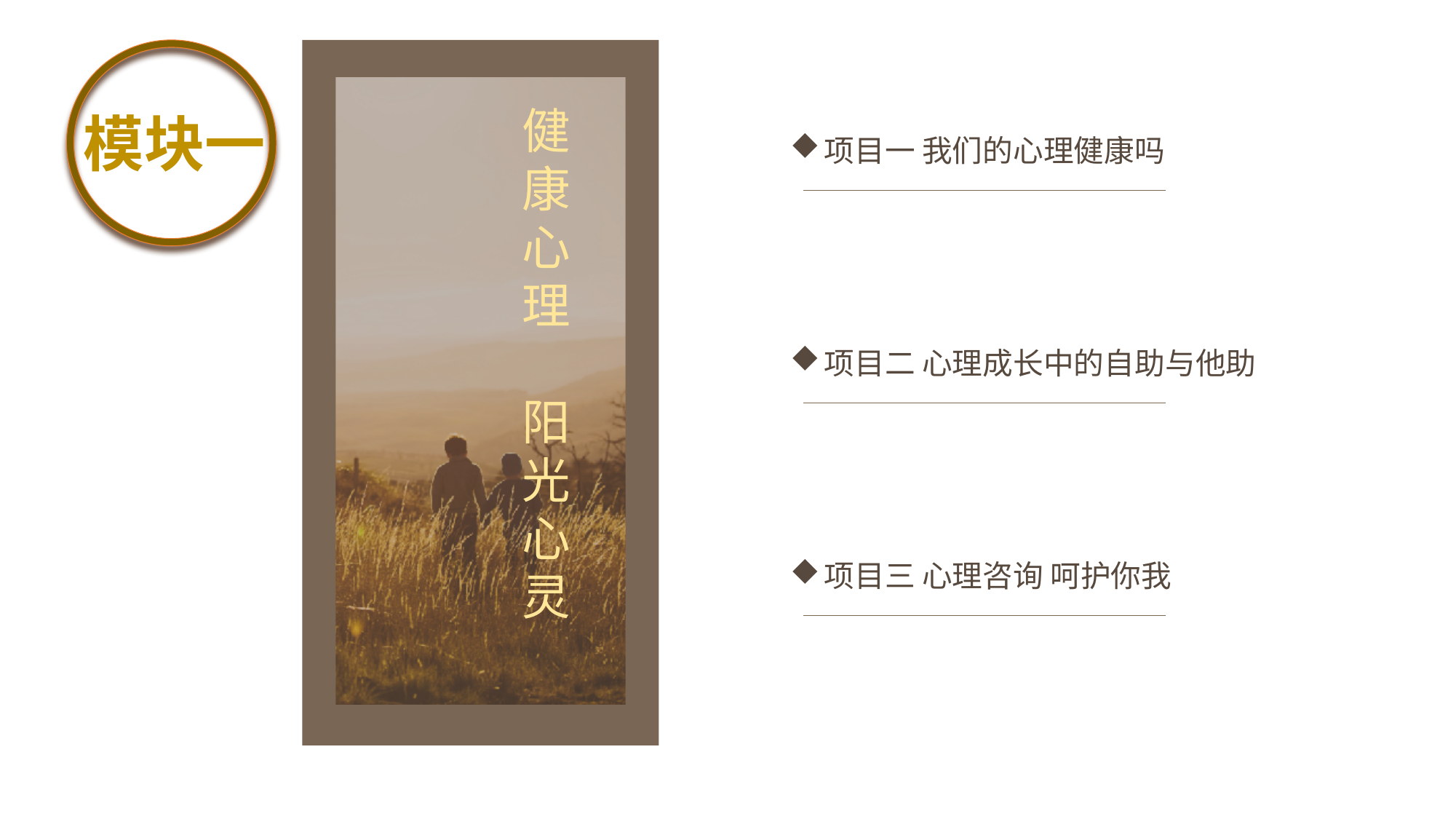

健康心理

阳光心灵

模块一
项目一 我们的心理健康吗
项目二 心理成长中的自助与他助
项目三 心理咨询 呵护你我